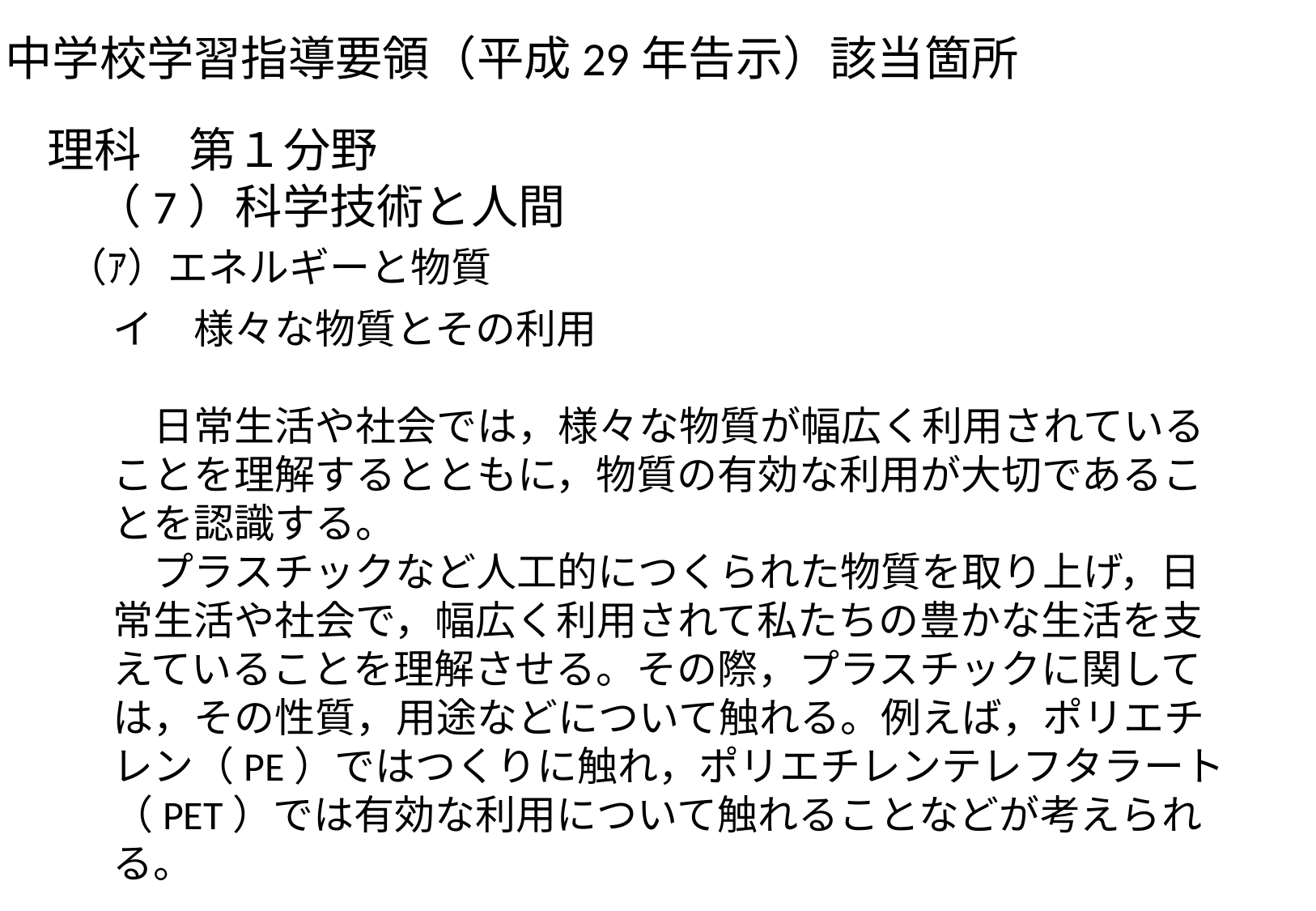

中学校学習指導要領（平成29年告示）該当箇所
理科　第１分野
　（7）科学技術と人間
（ｱ）エネルギーと物質
イ　様々な物質とその利用

　日常生活や社会では，様々な物質が幅広く利用されていることを理解するとともに，物質の有効な利用が大切であることを認識する。
　プラスチックなど人工的につくられた物質を取り上げ，日常生活や社会で，幅広く利用されて私たちの豊かな生活を支えていることを理解させる。その際，プラスチックに関しては，その性質，用途などについて触れる。例えば，ポリエチレン（PE）ではつくりに触れ，ポリエチレンテレフタラート（PET）では有効な利用について触れることなどが考えられる。